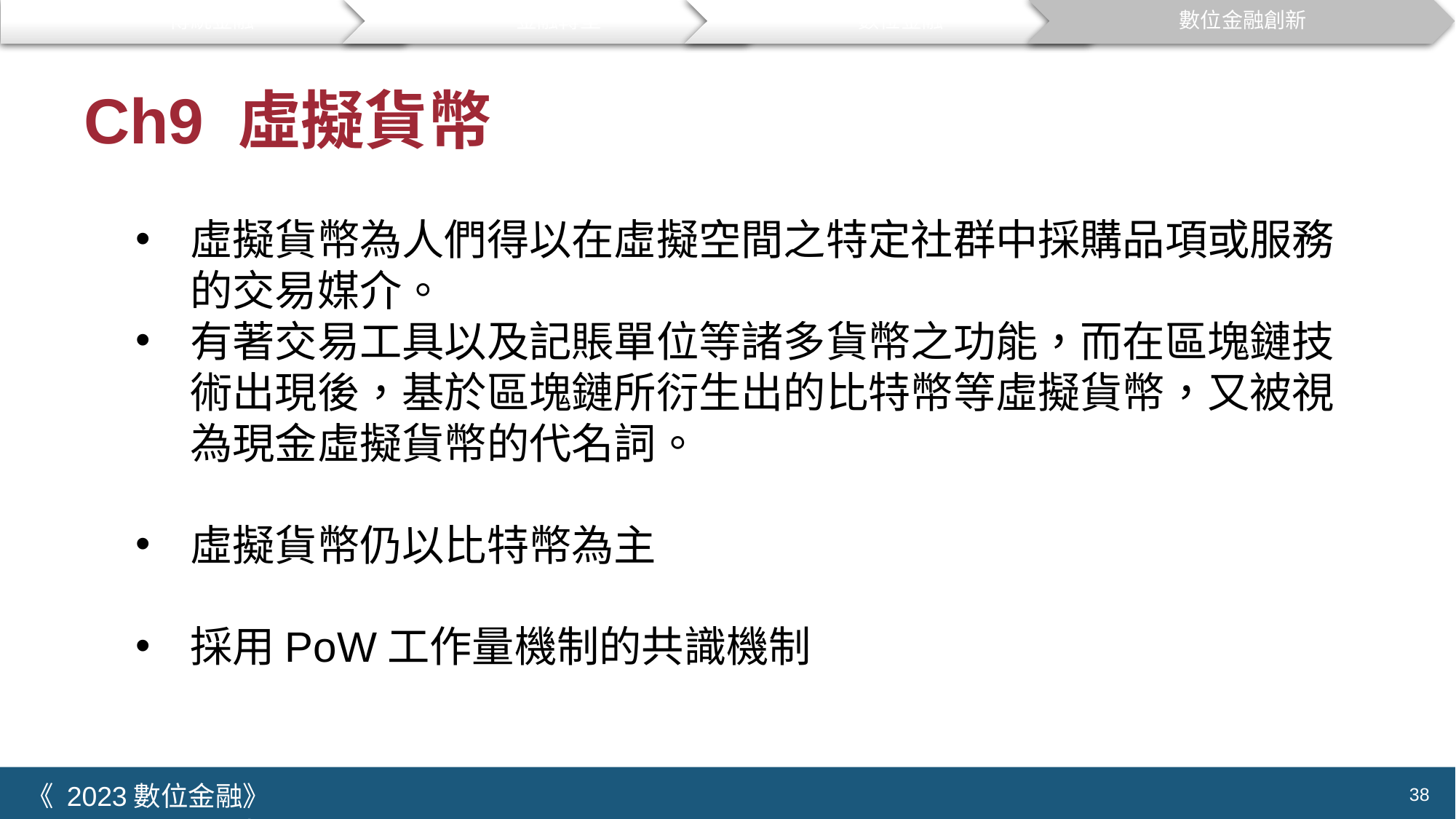

傳統金融

金融轉型

數位金融

數位金融創新
# Ch9 虛擬貨幣
虛擬貨幣為人們得以在虛擬空間之特定社群中採購品項或服務的交易媒介。
有著交易工具以及記賬單位等諸多貨幣之功能，而在區塊鏈技術出現後，基於區塊鏈所衍生出的比特幣等虛擬貨幣，又被視為現金虛擬貨幣的代名詞。

虛擬貨幣仍以比特幣為主

採用PoW工作量機制的共識機制

38
《 2023數位金融》                                                                                                                                             	NYCU.IIM.IEBI Lab